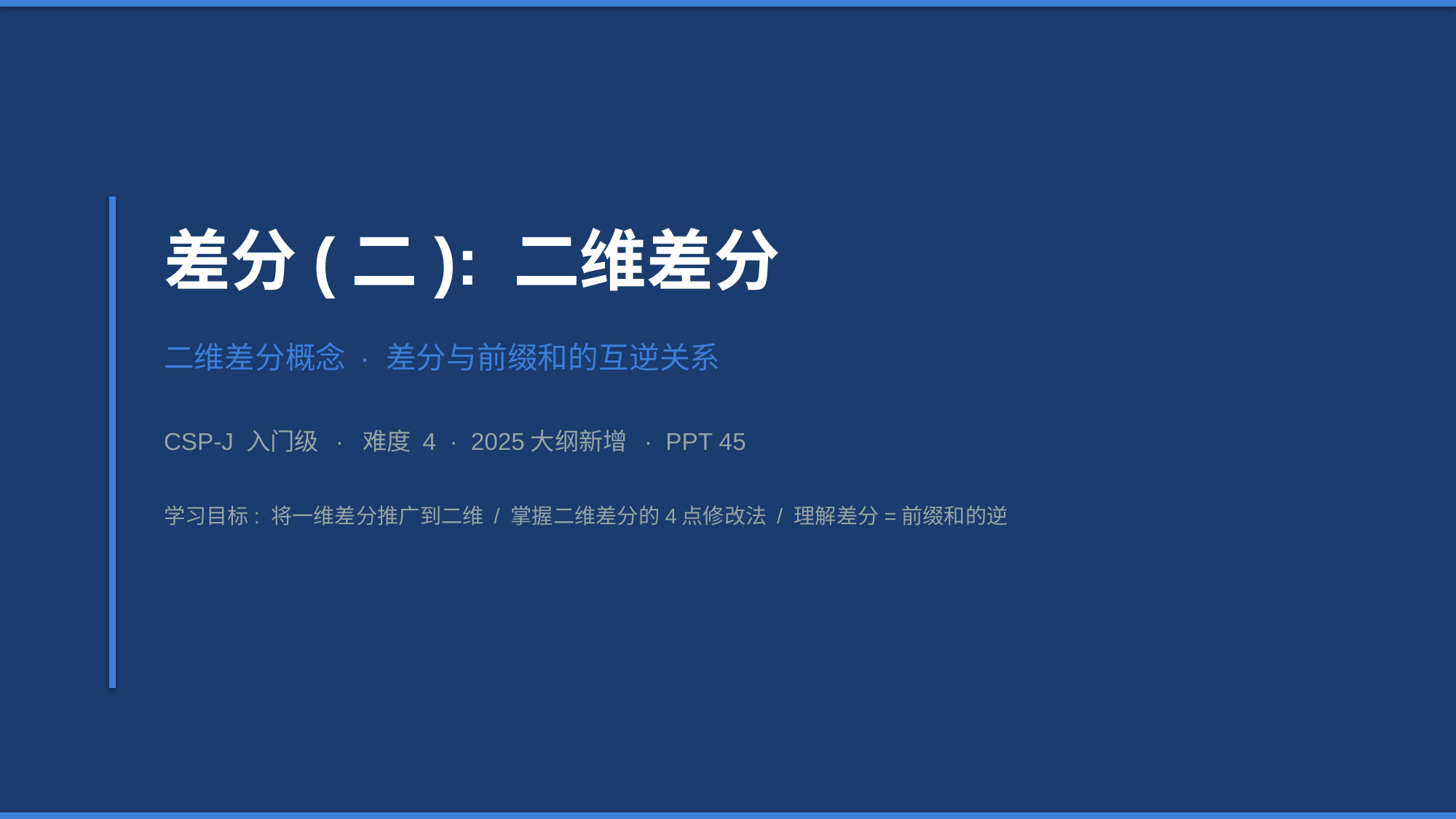

差分(二): 二维差分
二维差分概念 · 差分与前缀和的互逆关系
CSP-J 入门级  ·  难度 4  ·  2025大纲新增  ·  PPT 45
学习目标: 将一维差分推广到二维 / 掌握二维差分的4点修改法 / 理解差分=前缀和的逆